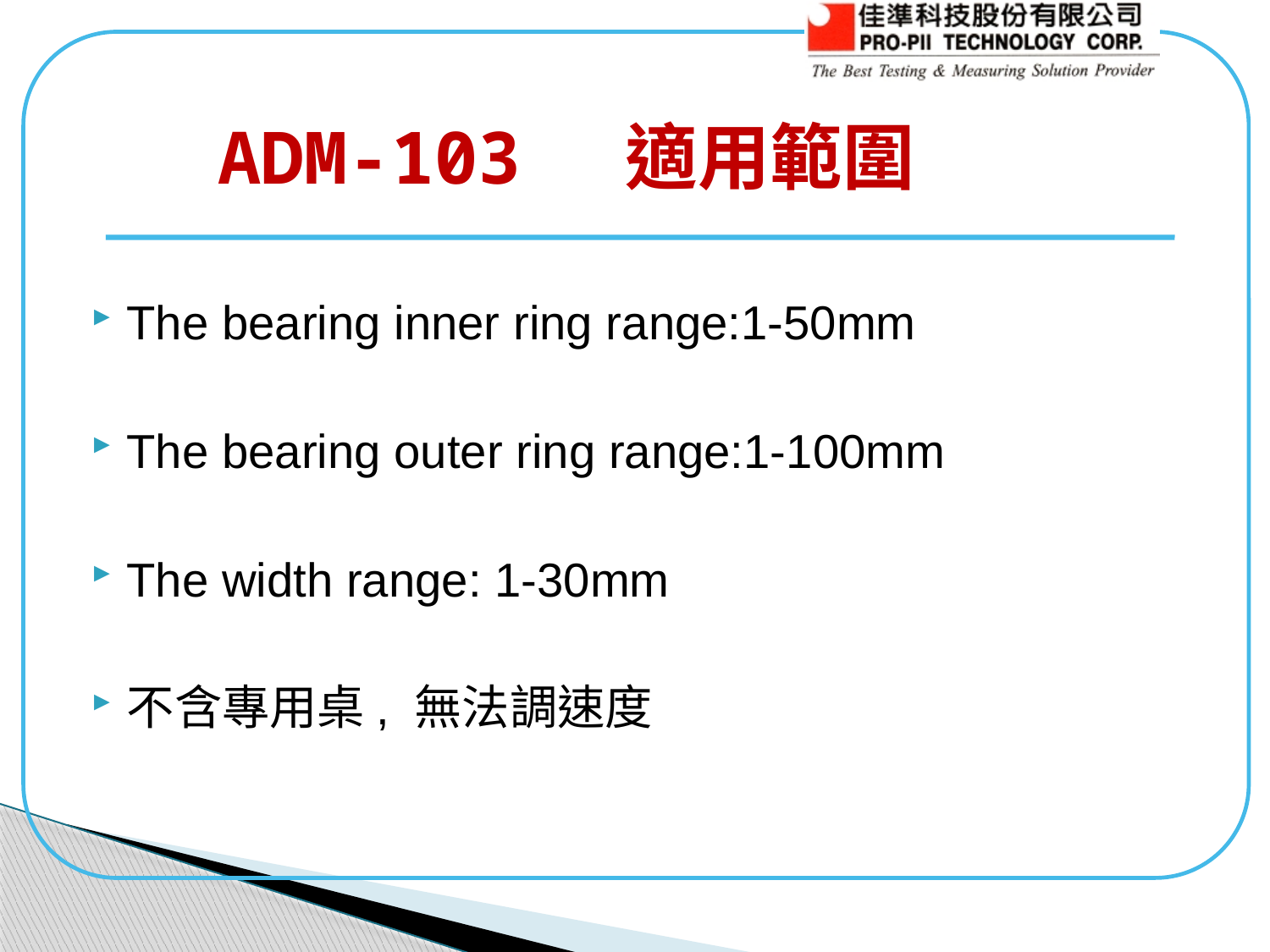

# ADM-103  適用範圍
The bearing inner ring range:1-50mm

The bearing outer ring range:1-100mm

The width range: 1-30mm

不含專用桌, 無法調速度